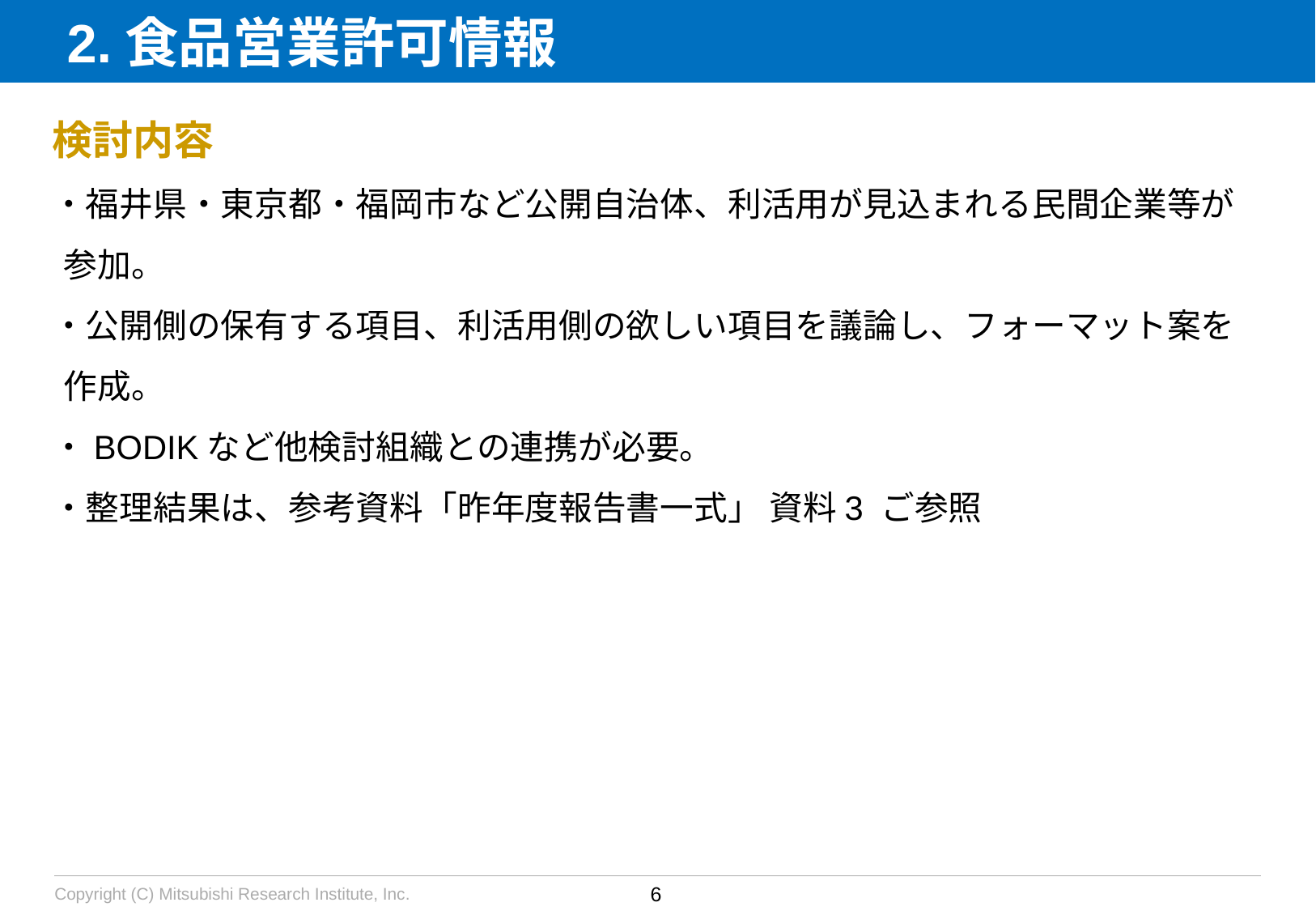

2.食品営業許可情報
検討内容
・福井県・東京都・福岡市など公開自治体、利活用が見込まれる民間企業等が参加。
・公開側の保有する項目、利活用側の欲しい項目を議論し、フォーマット案を作成。
・BODIKなど他検討組織との連携が必要。
・整理結果は、参考資料「昨年度報告書一式」 資料3 ご参照